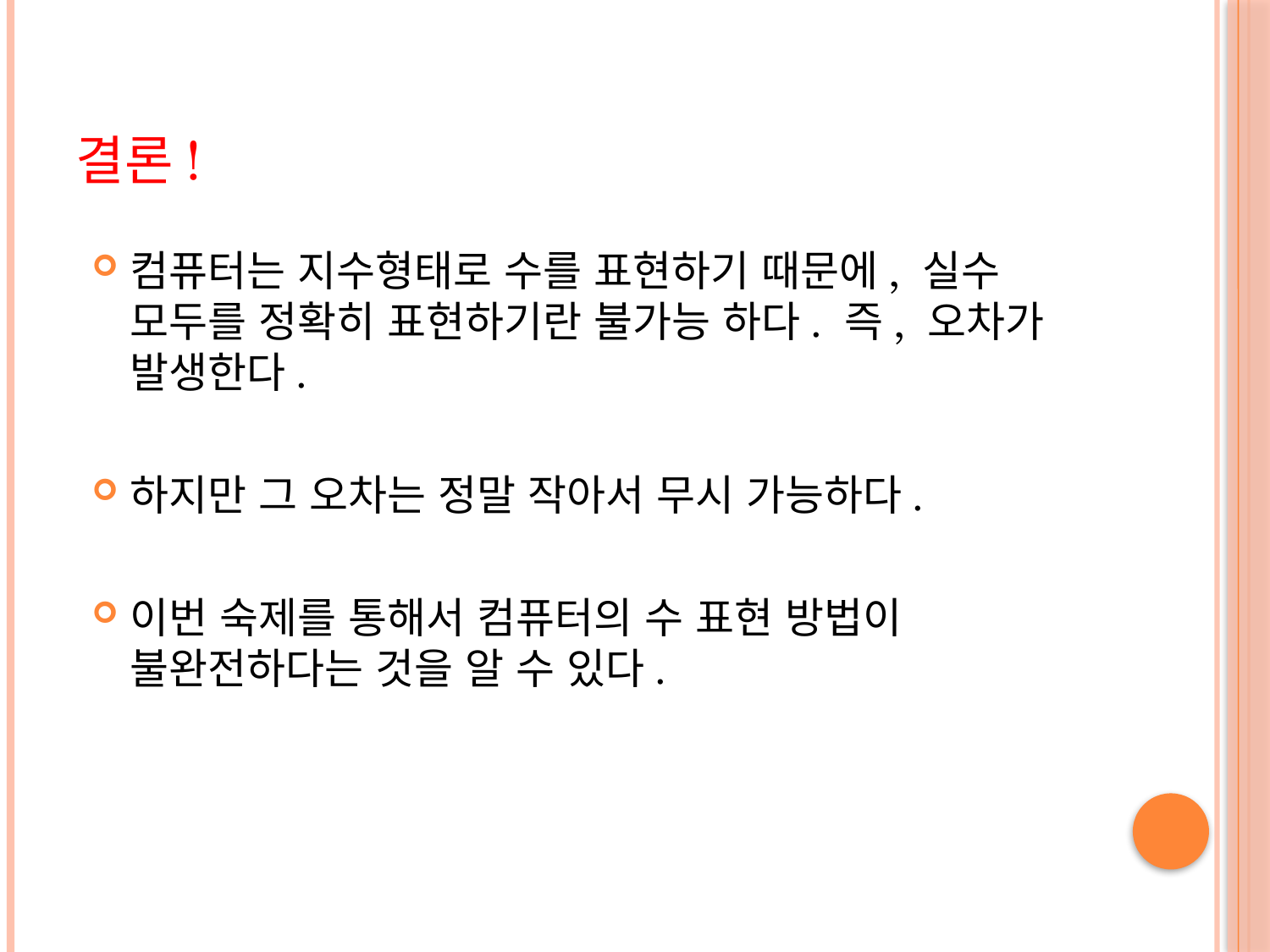

# 결론!
컴퓨터는 지수형태로 수를 표현하기 때문에, 실수 모두를 정확히 표현하기란 불가능 하다. 즉, 오차가 발생한다.

하지만 그 오차는 정말 작아서 무시 가능하다.

이번 숙제를 통해서 컴퓨터의 수 표현 방법이 불완전하다는 것을 알 수 있다.